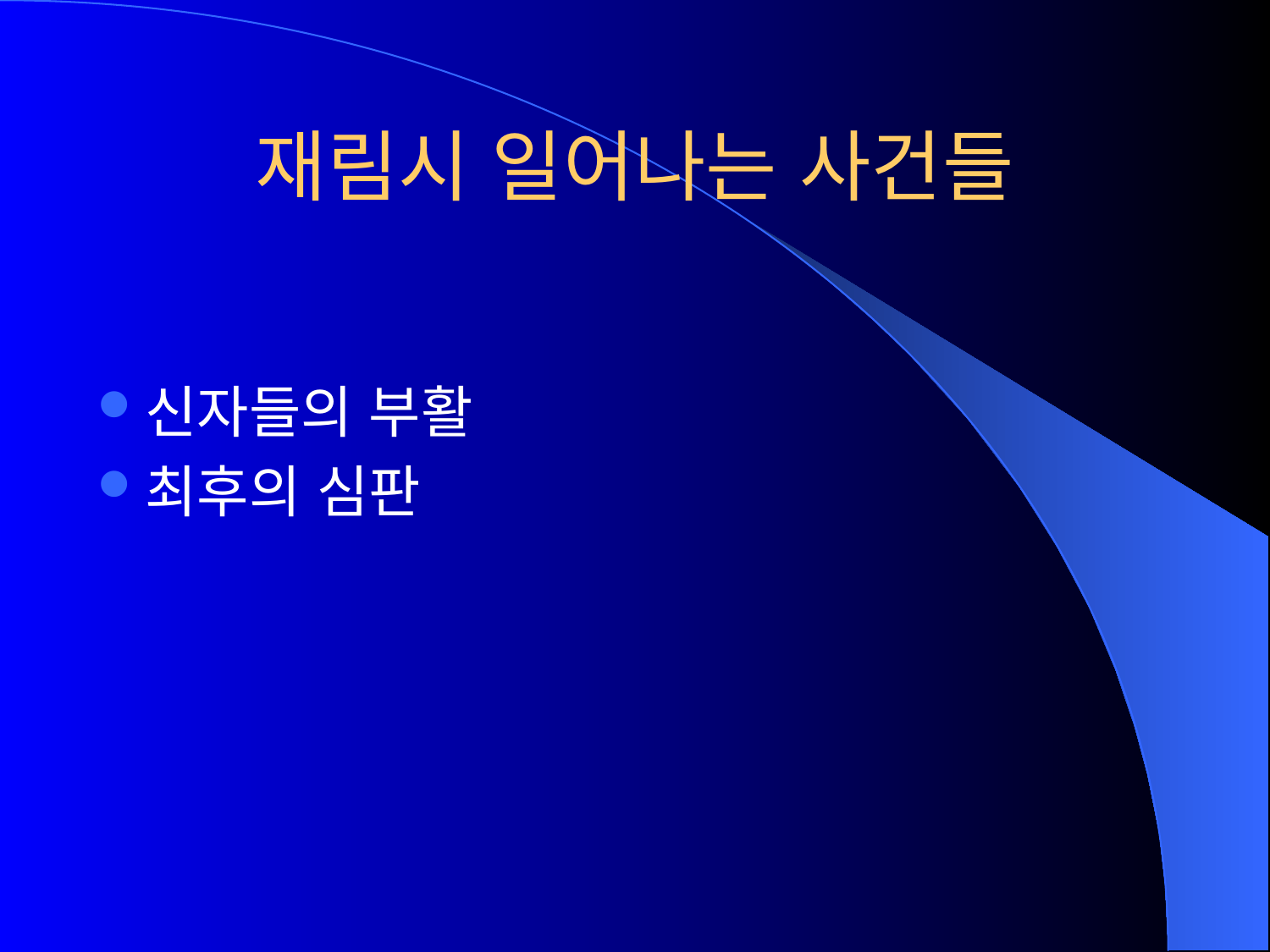

# 재림시 일어나는 사건들
신자들의 부활
최후의 심판